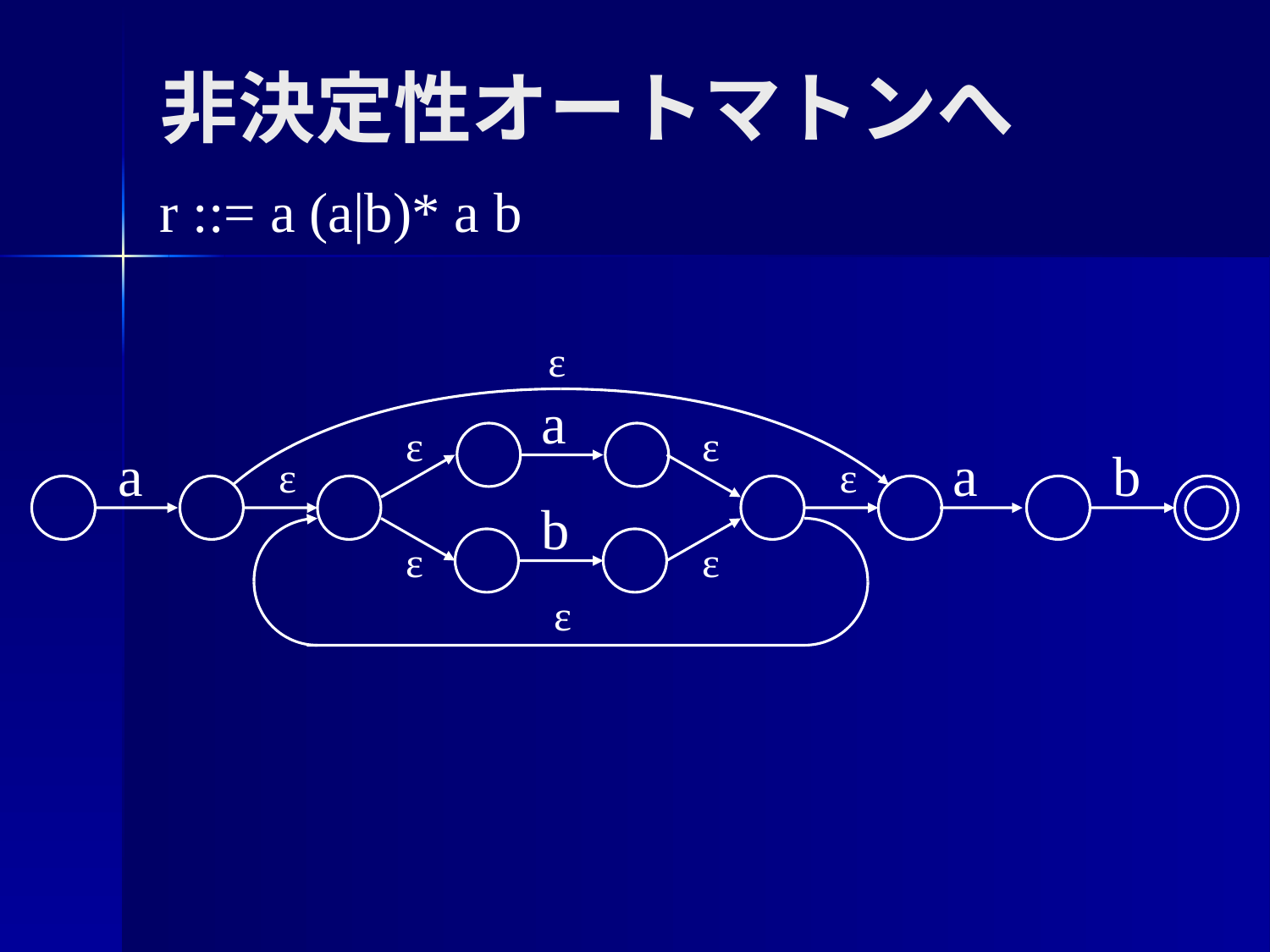

# 非決定性オートマトンへ
r ::= a (a|b)* a b
ε

a
ε
ε

ε

ε

b

ε

ε

ε

a
a
b